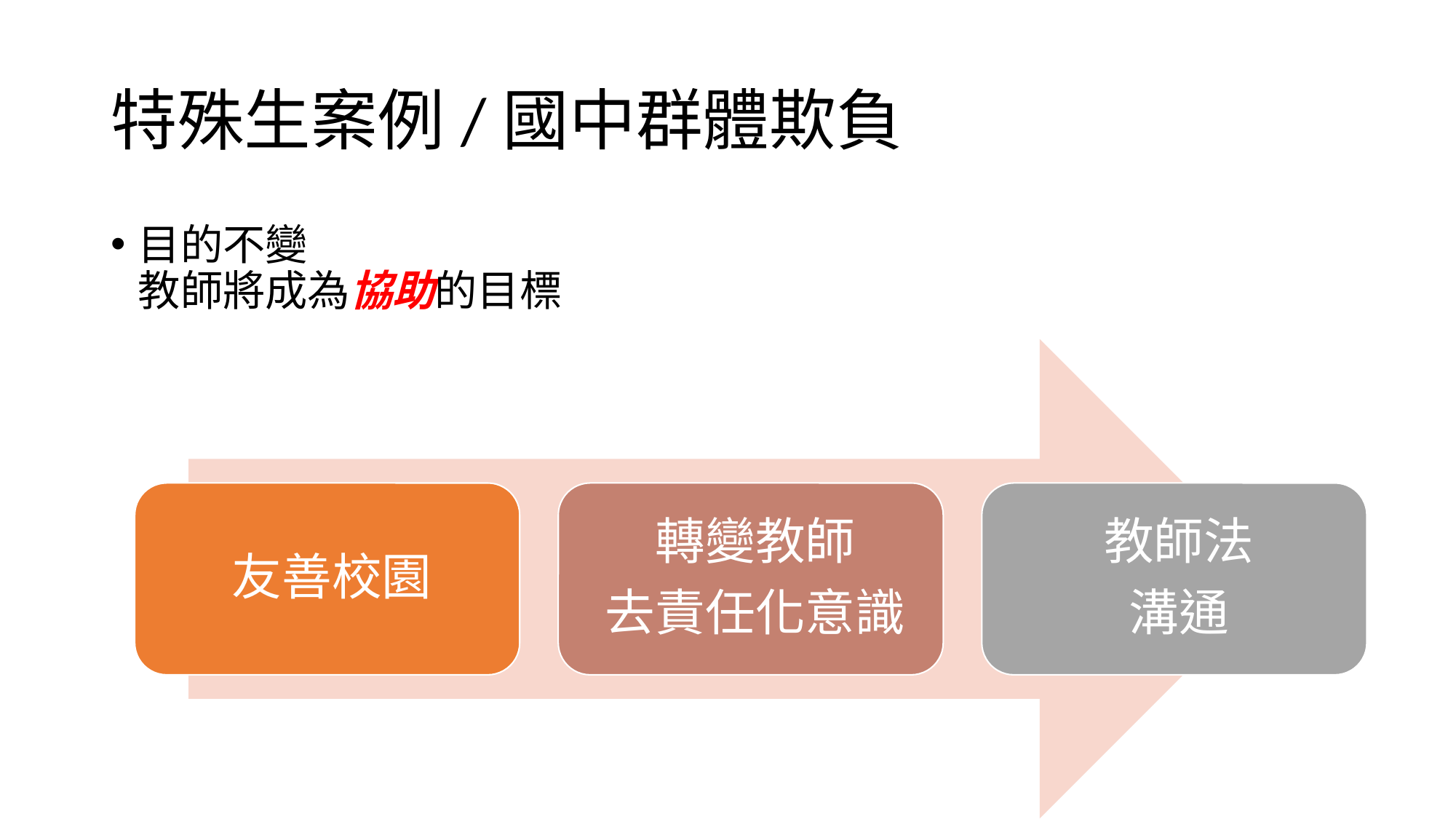

# 特殊生案例/國中群體欺負
目的不變
教師將成為協助的目標
友善校園
轉變教師
去責任化意識
教師法
溝通